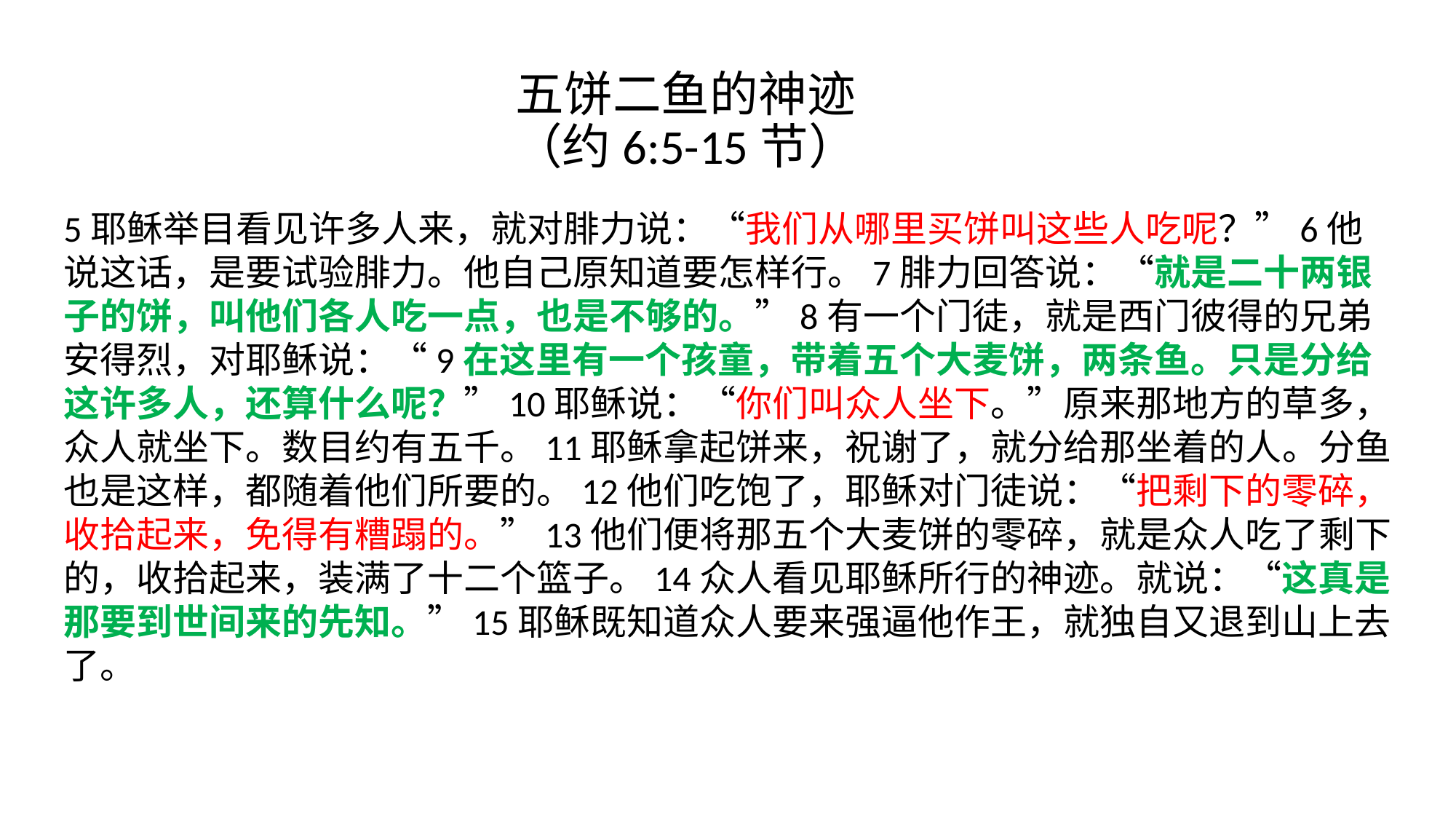

# 五饼二鱼的神迹 （约6:5-15节）
5耶稣举目看见许多人来，就对腓力说：“我们从哪里买饼叫这些人吃呢？”6他说这话，是要试验腓力。他自己原知道要怎样行。7腓力回答说：“就是二十两银子的饼，叫他们各人吃一点，也是不够的。”8有一个门徒，就是西门彼得的兄弟安得烈，对耶稣说：“9在这里有一个孩童，带着五个大麦饼，两条鱼。只是分给这许多人，还算什么呢？”10耶稣说：“你们叫众人坐下。”原来那地方的草多，众人就坐下。数目约有五千。11耶稣拿起饼来，祝谢了，就分给那坐着的人。分鱼也是这样，都随着他们所要的。12他们吃饱了，耶稣对门徒说：“把剩下的零碎，收拾起来，免得有糟蹋的。”13他们便将那五个大麦饼的零碎，就是众人吃了剩下的，收拾起来，装满了十二个篮子。14众人看见耶稣所行的神迹。就说：“这真是那要到世间来的先知。”15耶稣既知道众人要来强逼他作王，就独自又退到山上去了。